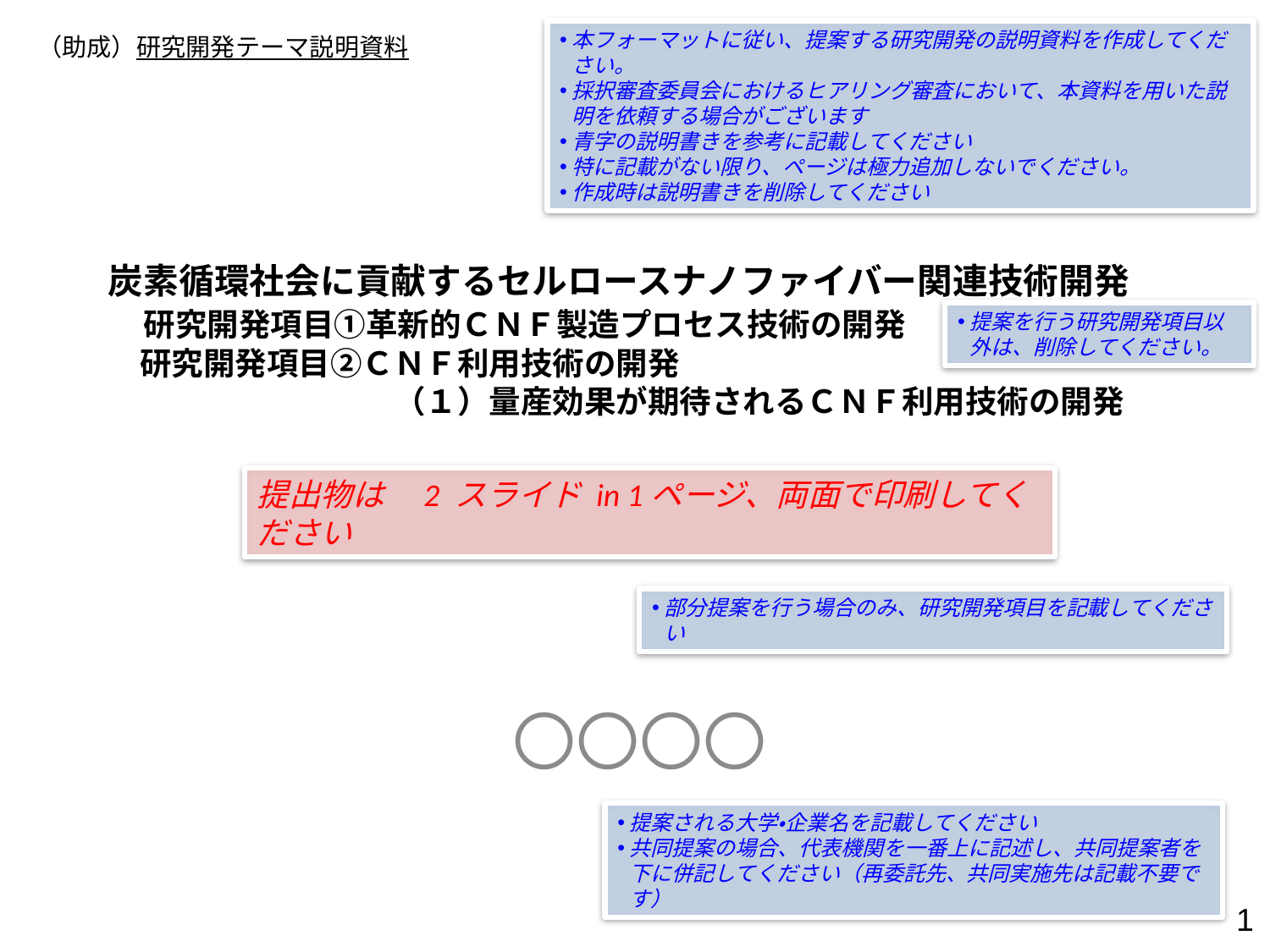

本フォーマットに従い、提案する研究開発の説明資料を作成してください。
採択審査委員会におけるヒアリング審査において、本資料を用いた説明を依頼する場合がございます
青字の説明書きを参考に記載してください
特に記載がない限り、ページは極力追加しないでください。
作成時は説明書きを削除してください
（助成）研究開発テーマ説明資料

# 炭素循環社会に貢献するセルロースナノファイバー関連技術開発 　　　研究開発項目①革新的ＣＮＦ製造プロセス技術の開発 　　 　研究開発項目②ＣＮＦ利用技術の開発 　　　　　　　　　　　 （１）量産効果が期待されるＣＮＦ利用技術の開発
提案を行う研究開発項目以外は、削除してください。
提出物は　2 スライド in 1ページ、両面で印刷してください
部分提案を行う場合のみ、研究開発項目を記載してください
〇〇〇〇
提案される大学・企業名を記載してください
共同提案の場合、代表機関を一番上に記述し、共同提案者を下に併記してください（再委託先、共同実施先は記載不要です）
1